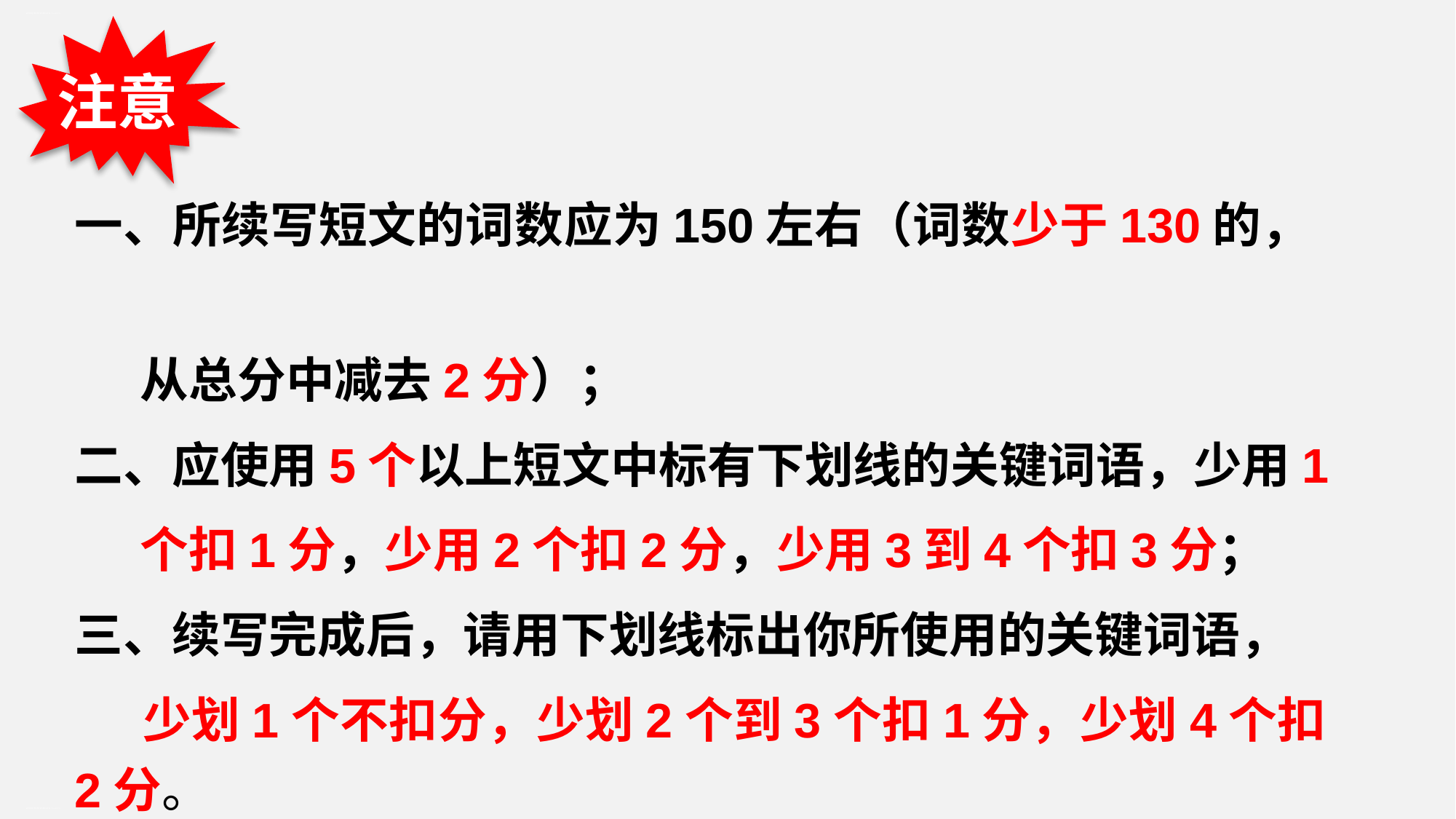

高考新题型“读后续写”英文教学公开课(共42张PPT)

注意
一、所续写短文的词数应为150左右（词数少于130的，
    从总分中减去2分）；
二、应使用5个以上短文中标有下划线的关键词语，少用1
    个扣1分，少用2个扣2分，少用3到4个扣3分；
三、续写完成后，请用下划线标出你所使用的关键词语，
    少划1个不扣分，少划2个到3个扣1分，少划4个扣2分。
高考新题型“读后续写”英文教学公开课(共42张PPT)